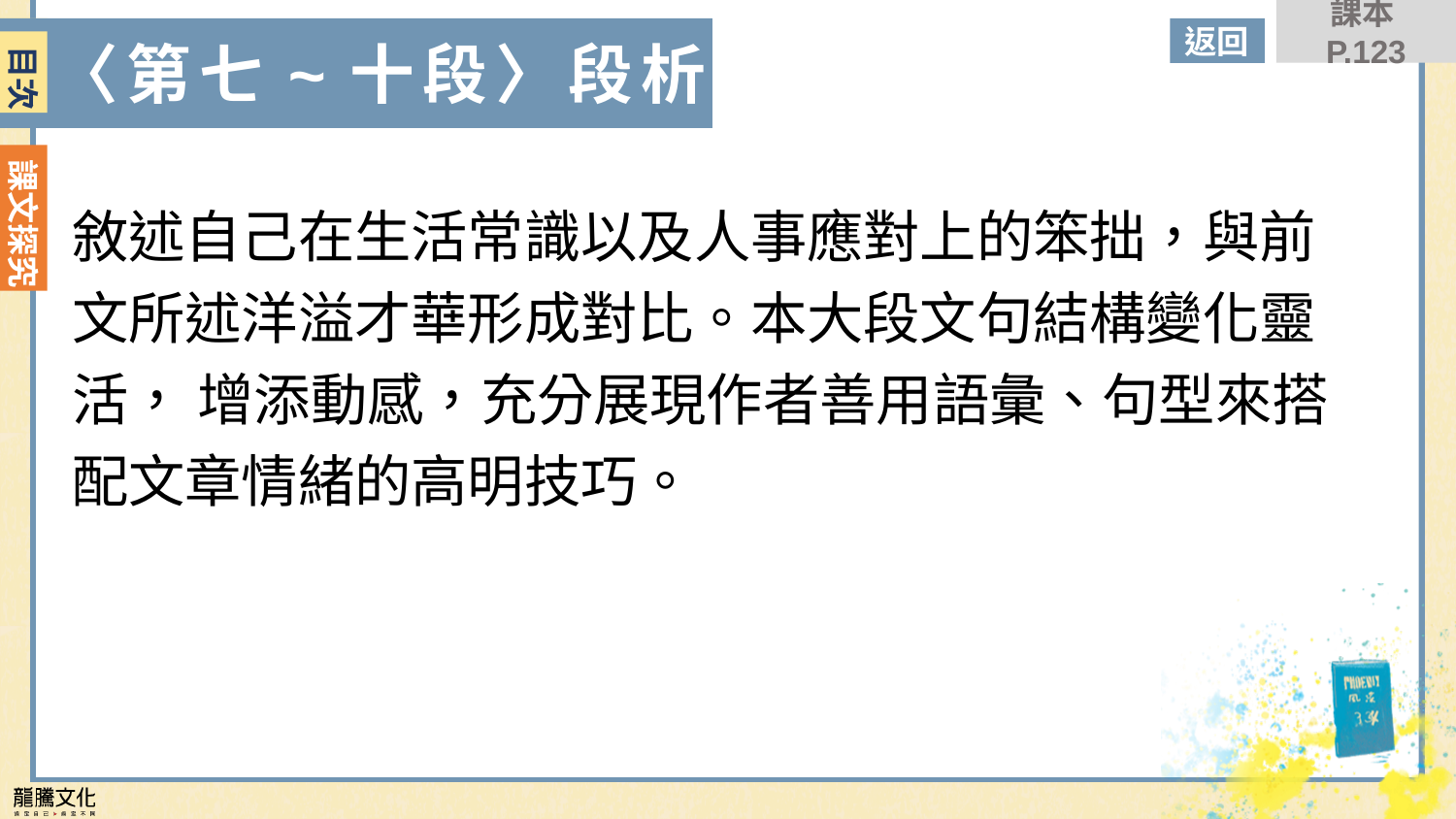

課本P.123
目次

返回
〈第七~十段〉段析
目次
敘述自己在生活常識以及人事應對上的笨拙，與前文所述洋溢才華形成對比。本大段文句結構變化靈活， 增添動感，充分展現作者善用語彙、句型來搭配文章情緒的高明技巧。